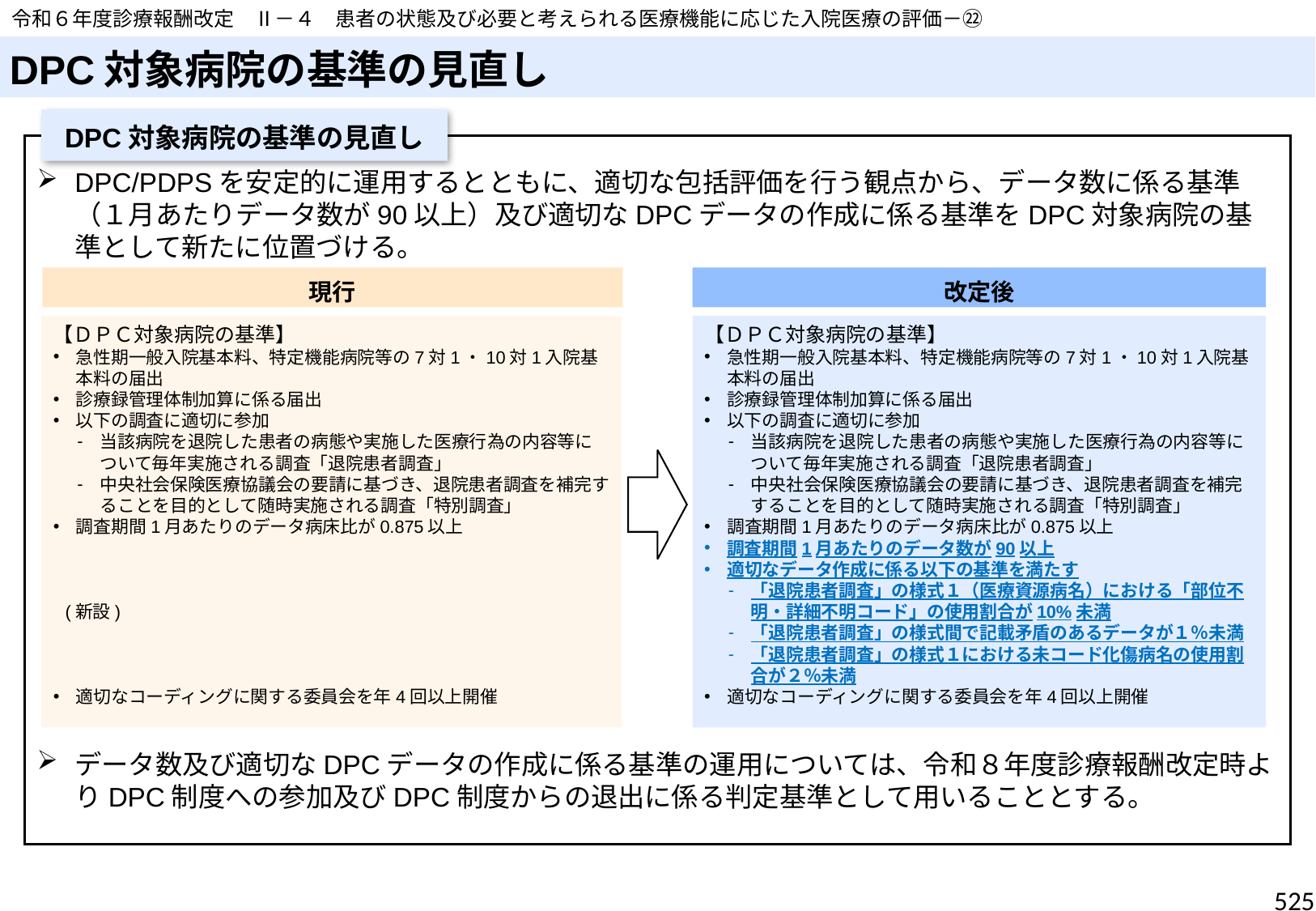

令和６年度診療報酬改定　Ⅱ－４　患者の状態及び必要と考えられる医療機能に応じた入院医療の評価－㉒
# DPC対象病院の基準の見直し
DPC対象病院の基準の見直し

DPC/PDPSを安定的に運用するとともに、適切な包括評価を行う観点から、データ数に係る基準（１月あたりデータ数が90以上）及び適切なDPCデータの作成に係る基準をDPC対象病院の基準として新たに位置づける。

データ数及び適切なDPCデータの作成に係る基準の運用については、令和８年度診療報酬改定時よりDPC制度への参加及びDPC制度からの退出に係る判定基準として用いることとする。

現行
改定後
【ＤＰＣ対象病院の基準】
急性期一般入院基本料、特定機能病院等の7対1・10対1入院基本料の届出
診療録管理体制加算に係る届出
以下の調査に適切に参加
当該病院を退院した患者の病態や実施した医療行為の内容等について毎年実施される調査「退院患者調査」
中央社会保険医療協議会の要請に基づき、退院患者調査を補完することを目的として随時実施される調査「特別調査」
調査期間1月あたりのデータ病床比が0.875以上

(新設)

適切なコーディングに関する委員会を年4回以上開催

【ＤＰＣ対象病院の基準】
急性期一般入院基本料、特定機能病院等の7対1・10対1入院基本料の届出
診療録管理体制加算に係る届出
以下の調査に適切に参加
当該病院を退院した患者の病態や実施した医療行為の内容等について毎年実施される調査「退院患者調査」
中央社会保険医療協議会の要請に基づき、退院患者調査を補完することを目的として随時実施される調査「特別調査」
調査期間1月あたりのデータ病床比が0.875以上
調査期間1月あたりのデータ数が90以上
適切なデータ作成に係る以下の基準を満たす
「退院患者調査」の様式１（医療資源病名）における「部位不明・詳細不明コード」の使用割合が10%未満
「退院患者調査」の様式間で記載矛盾のあるデータが１％未満
「退院患者調査」の様式１における未コード化傷病名の使用割合が２％未満
適切なコーディングに関する委員会を年4回以上開催

525